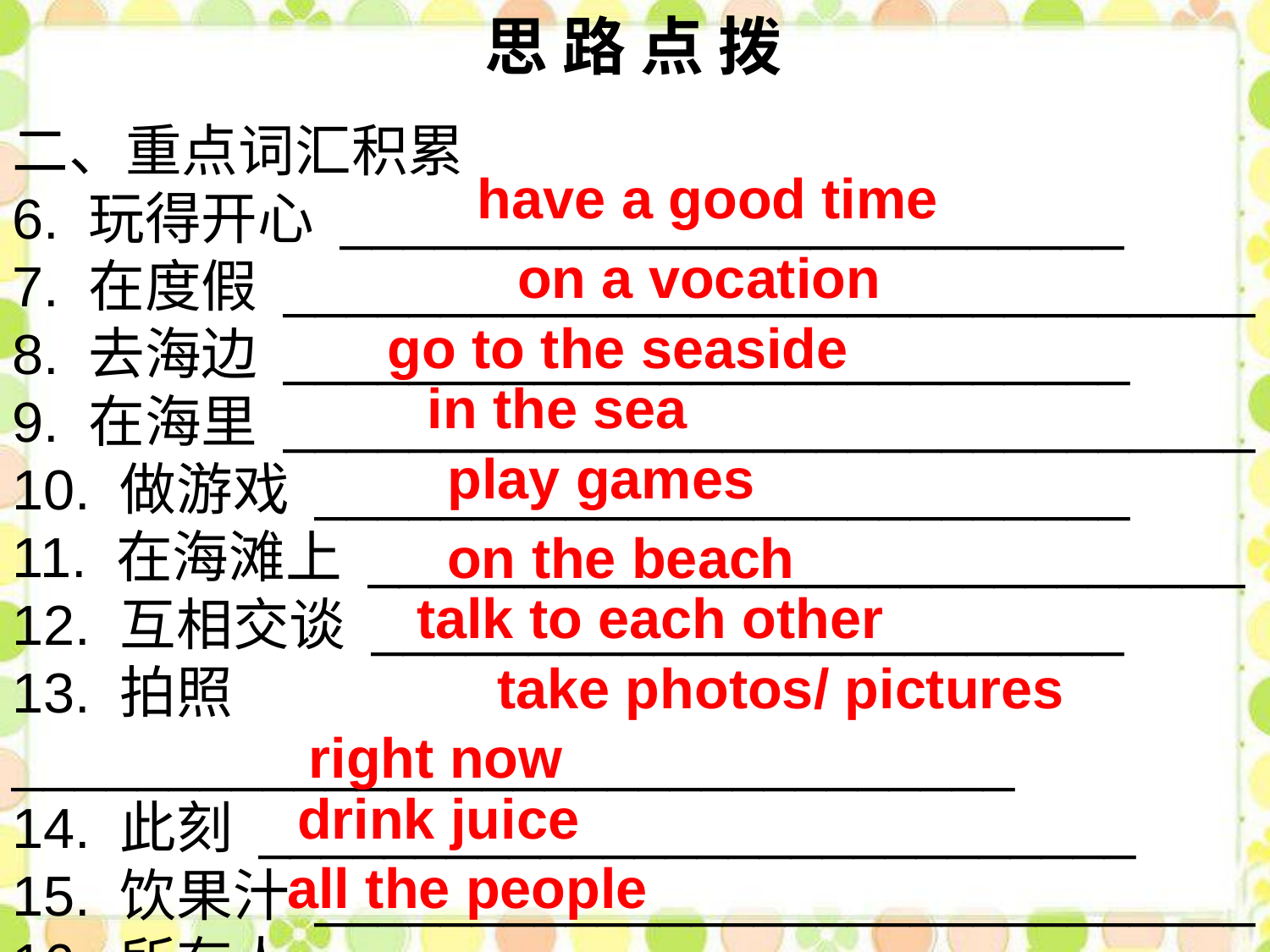

思 路 点 拨
二、重点词汇积累
6. 玩得开心 _________________________
7. 在度假 _______________________________
8. 去海边 ___________________________
9. 在海里 _______________________________
10. 做游戏 __________________________
11. 在海滩上 ____________________________
12. 互相交谈 ________________________
13. 拍照 ________________________________
14. 此刻 ____________________________
15. 饮果汁 ______________________________
16. 所有人 __________________________
have a good time
on a vocation
go to the seaside
in the sea
play games
on the beach
talk to each other
take photos/ pictures
right now
drink juice
all the people